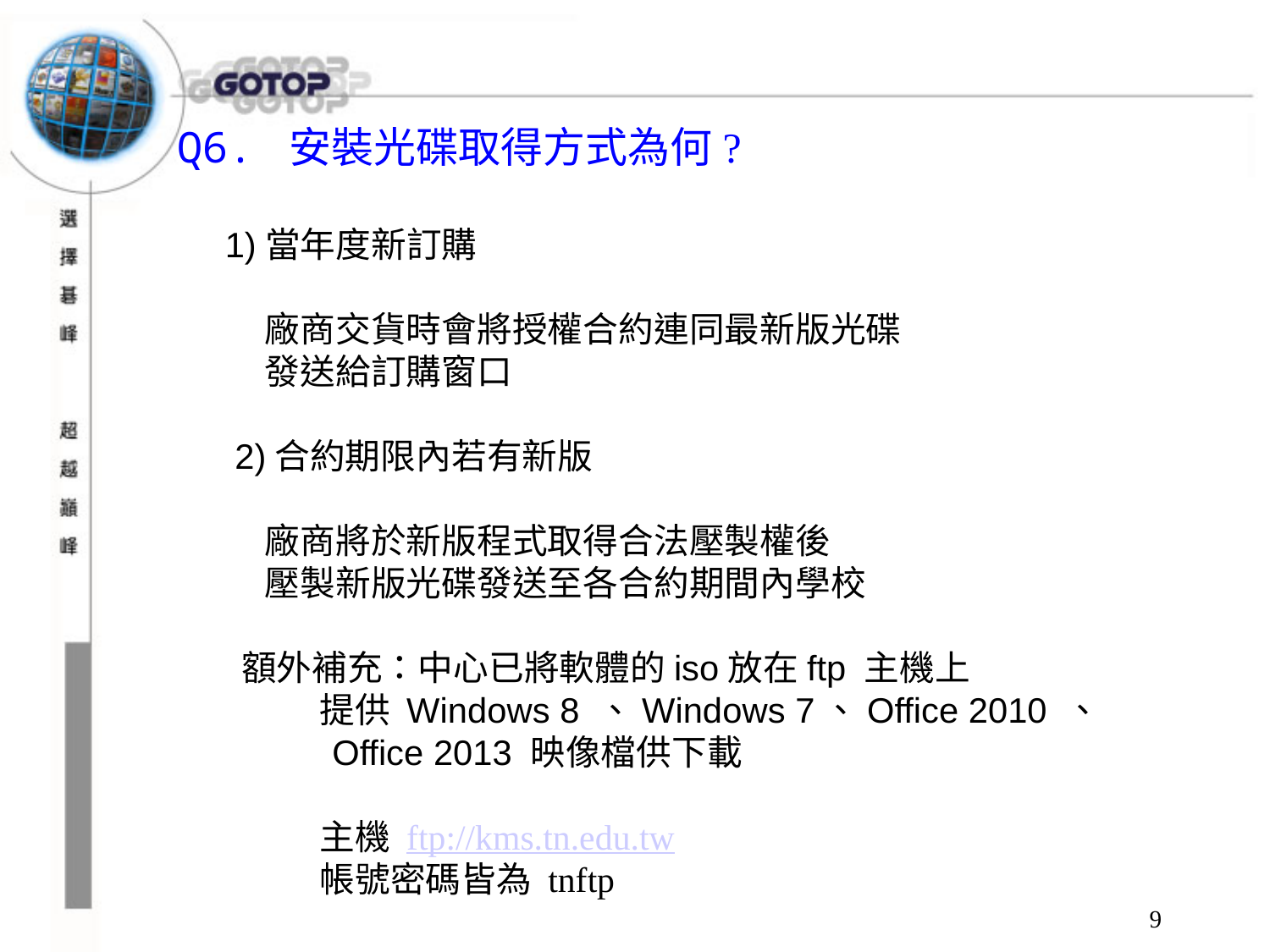

Q6. 安裝光碟取得方式為何?

1)當年度新訂購

    廠商交貨時會將授權合約連同最新版光碟
    發送給訂購窗口

 2)合約期限內若有新版

    廠商將於新版程式取得合法壓製權後
    壓製新版光碟發送至各合約期間內學校

 額外補充：中心已將軟體的iso放在ftp 主機上
           提供 Windows 8 、Windows 7、Office 2010 、
           Office 2013 映像檔供下載

           主機 ftp://kms.tn.edu.tw
           帳號密碼皆為 tnftp

9